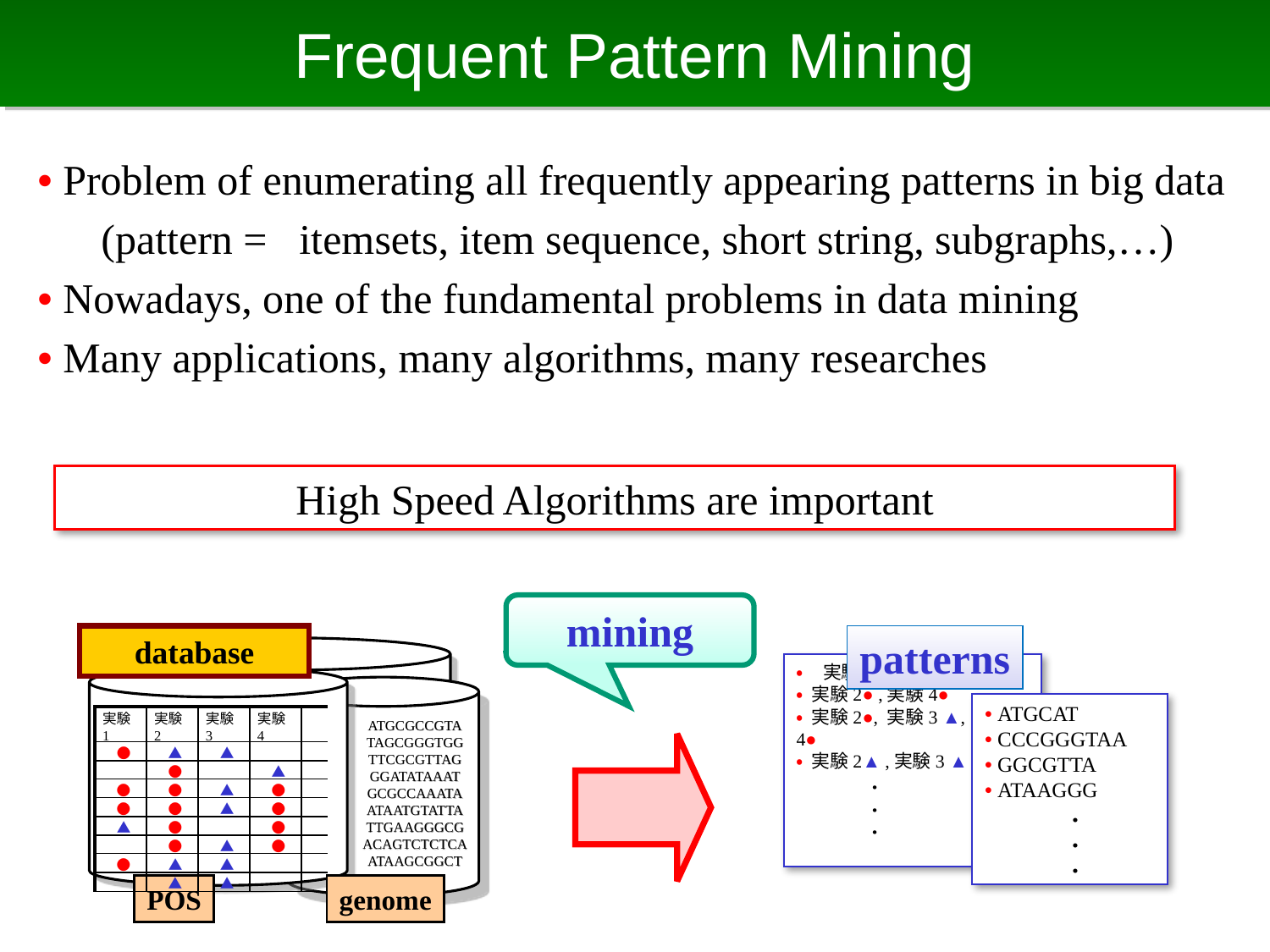

# Frequent Pattern Mining
• Problem of enumerating all frequently appearing patterns in big data
      (pattern =   itemsets, item sequence, short string, subgraphs,…)
• Nowadays, one of the fundamental problems in data mining
• Many applications, many algorithms, many researches

High Speed Algorithms are important
mining
database
patterns

• 実験1● ,実験3 ▲
• 実験2● ,実験4●
• 実験2●, 実験3 ▲, 実験4●
• 実験2▲ ,実験3 ▲
　　　　．
　　　　．
　　　　．

• ATGCAT
• CCCGGGTAA
• GGCGTTA
• ATAAGGG
　　　　．
　　　　．
　　　　．
| 実験1 | 実験2 | 実験3 | 実験4 |  |
| --- | --- | --- | --- | --- |
| ● | ▲ | ▲ |  |  |
|  | ● |  | ▲ |  |
| ● | ● | ▲ | ● |  |
| ● | ● | ▲ | ● |  |
| ▲ | ● |  | ● |  |
|  | ● | ▲ | ● |  |
| ● | ▲ | ▲ |  |  |
|  | ▲ | ▲ |  |  |
ATGCGCCGTA
TAGCGGGTGG
TTCGCGTTAG
GGATATAAAT
GCGCCAAATA
ATAATGTATTA
TTGAAGGGCG
ACAGTCTCTCA
ATAAGCGGCT

POS
genome